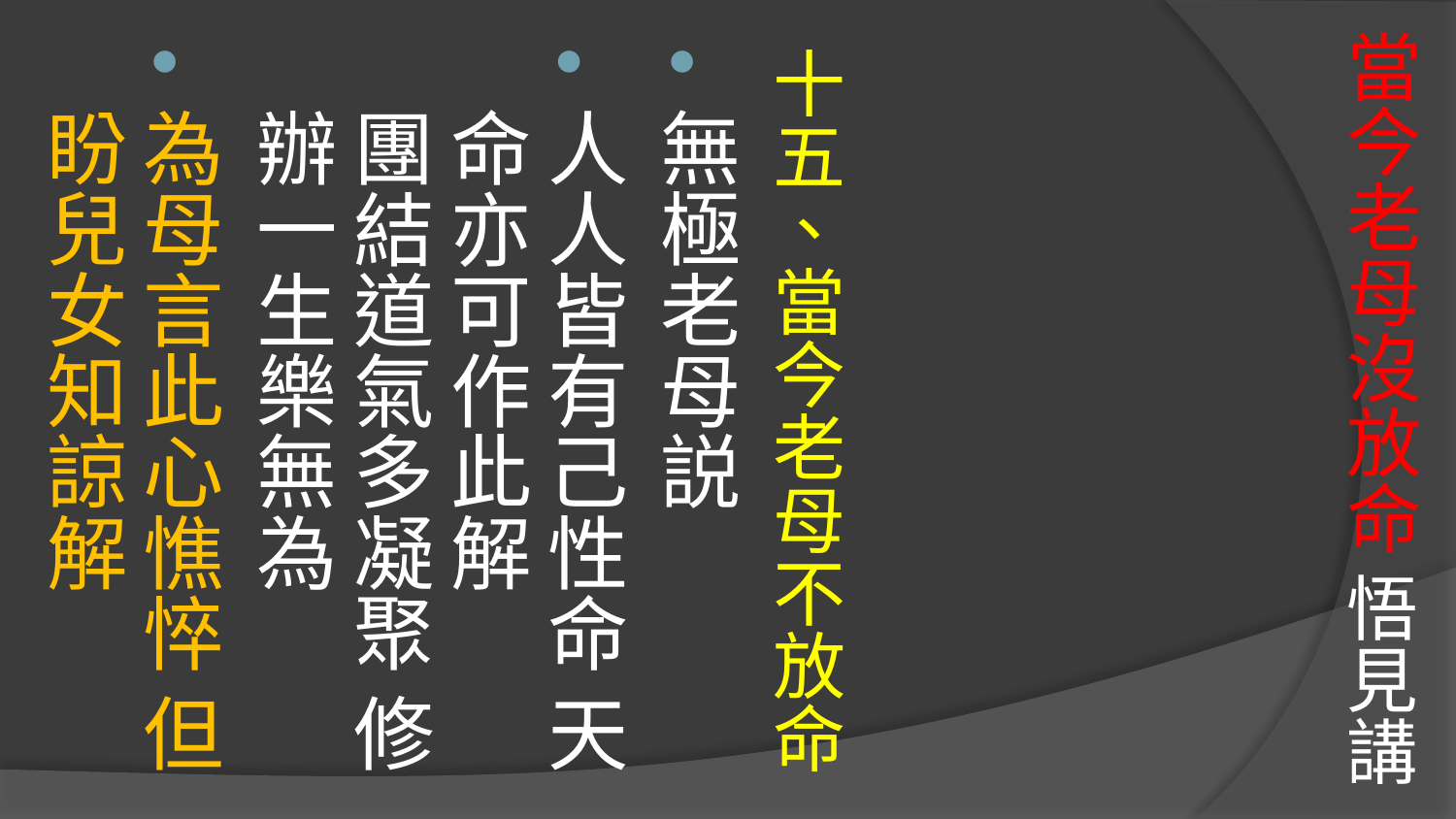

# 當今老母沒放命 悟見講
十五、當今老母不放命
無極老母説
人人皆有己性命 天命亦可作此解
團結道氣多凝聚 修辦一生樂無為
為母言此心憔悴 但盼兒女知諒解